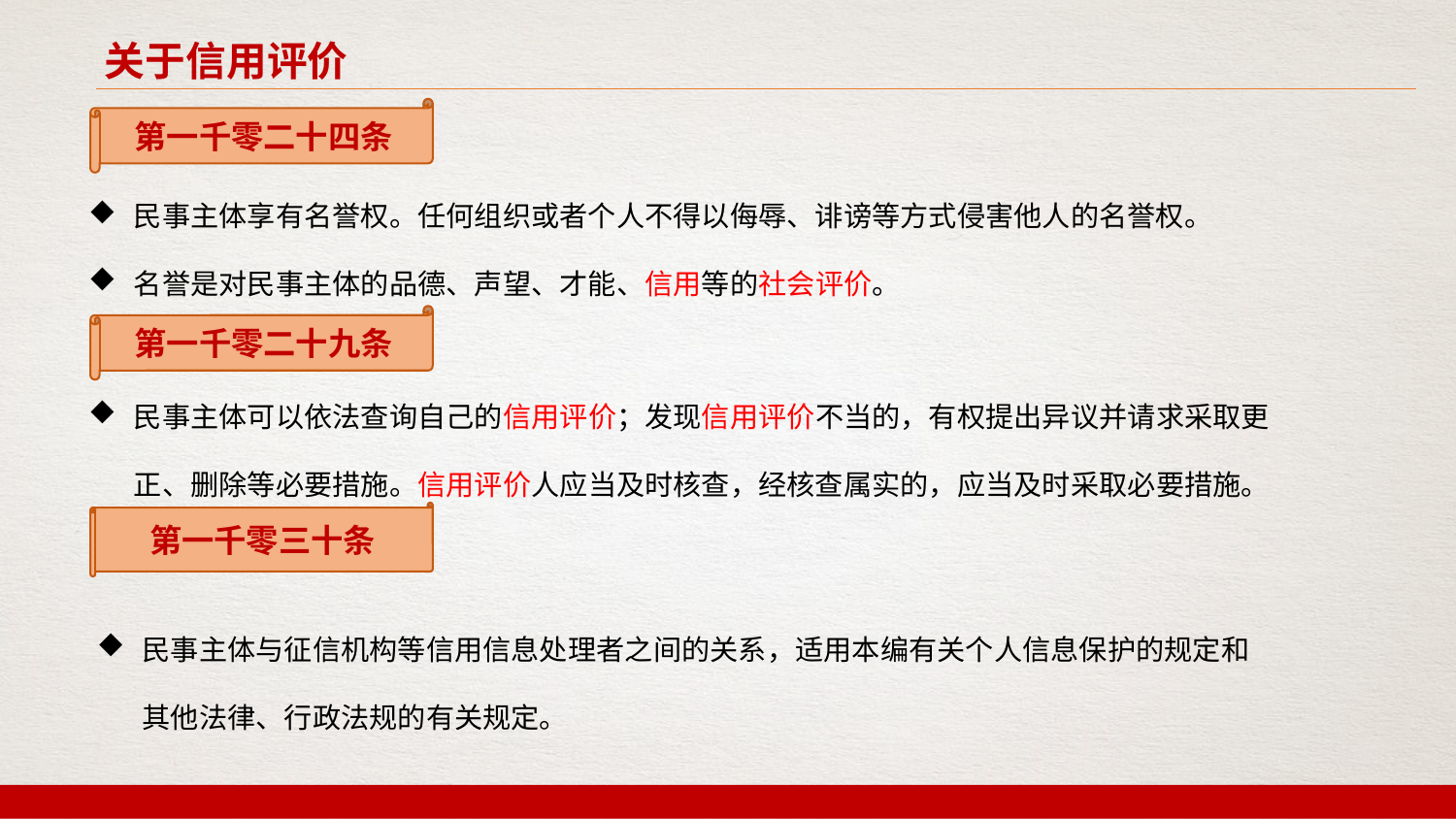

关于信用评价
第一千零二十四条
民事主体享有名誉权。任何组织或者个人不得以侮辱、诽谤等方式侵害他人的名誉权。
名誉是对民事主体的品德、声望、才能、信用等的社会评价。
第一千零二十九条
民事主体可以依法查询自己的信用评价；发现信用评价不当的，有权提出异议并请求采取更正、删除等必要措施。信用评价人应当及时核查，经核查属实的，应当及时采取必要措施。
第一千零三十条
民事主体与征信机构等信用信息处理者之间的关系，适用本编有关个人信息保护的规定和其他法律、行政法规的有关规定。